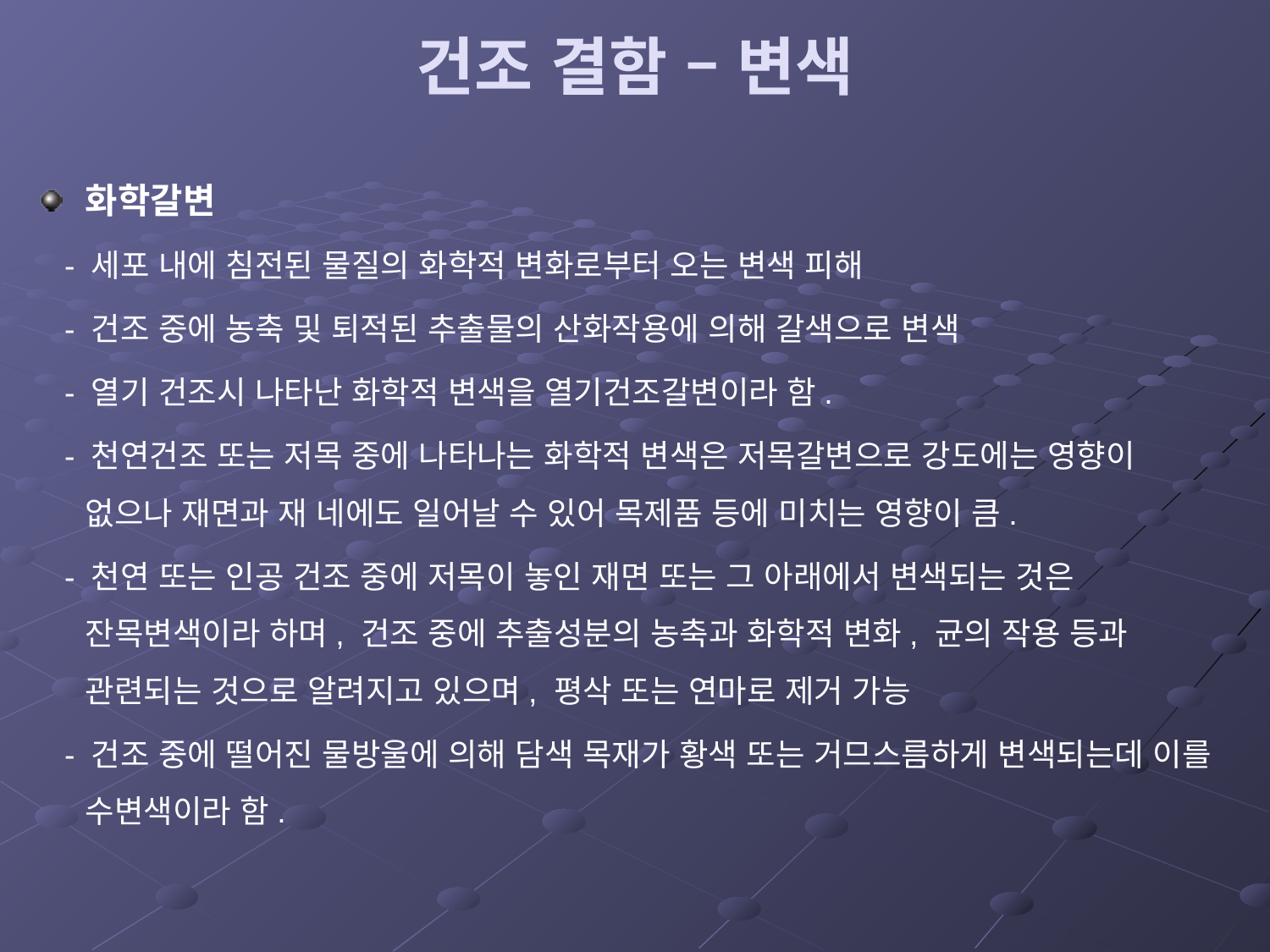

# 건조 결함 – 변색
화학갈변
   - 세포 내에 침전된 물질의 화학적 변화로부터 오는 변색 피해
   - 건조 중에 농축 및 퇴적된 추출물의 산화작용에 의해 갈색으로 변색
   - 열기 건조시 나타난 화학적 변색을 열기건조갈변이라 함.
   - 천연건조 또는 저목 중에 나타나는 화학적 변색은 저목갈변으로 강도에는 영향이 없으나 재면과 재 네에도 일어날 수 있어 목제품 등에 미치는 영향이 큼.
   - 천연 또는 인공 건조 중에 저목이 놓인 재면 또는 그 아래에서 변색되는 것은 잔목변색이라 하며, 건조 중에 추출성분의 농축과 화학적 변화, 균의 작용 등과 관련되는 것으로 알려지고 있으며, 평삭 또는 연마로 제거 가능
   - 건조 중에 떨어진 물방울에 의해 담색 목재가 황색 또는 거므스름하게 변색되는데 이를 수변색이라 함.